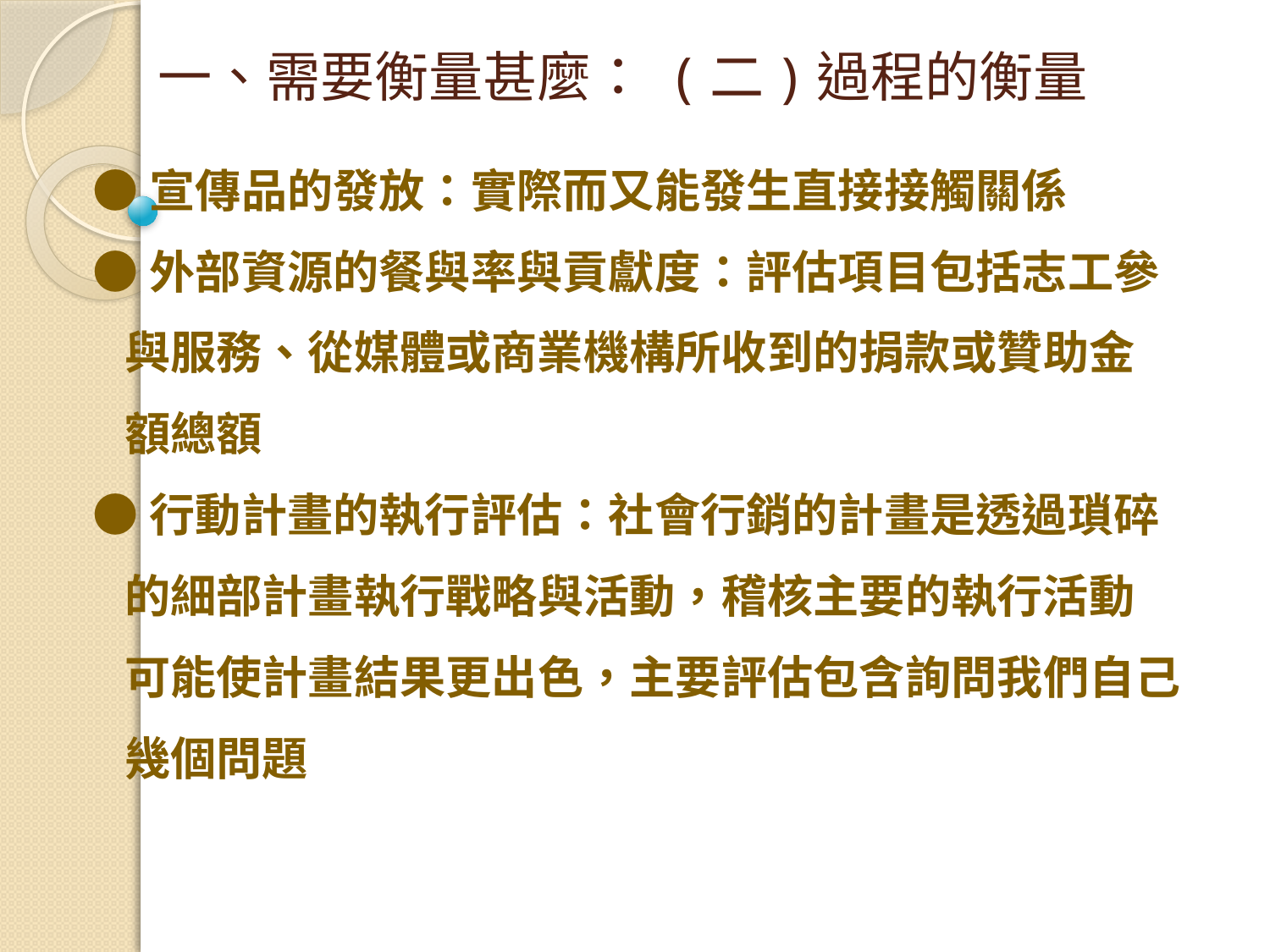

# 一、需要衡量甚麼： (二)過程的衡量
    ●宣傳品的發放：實際而又能發生直接接觸關係
    ●外部資源的餐與率與貢獻度：評估項目包括志工參
      與服務、從媒體或商業機構所收到的捐款或贊助金
      額總額
    ●行動計畫的執行評估：社會行銷的計畫是透過瑣碎
      的細部計畫執行戰略與活動，稽核主要的執行活動
      可能使計畫結果更出色，主要評估包含詢問我們自己
      幾個問題